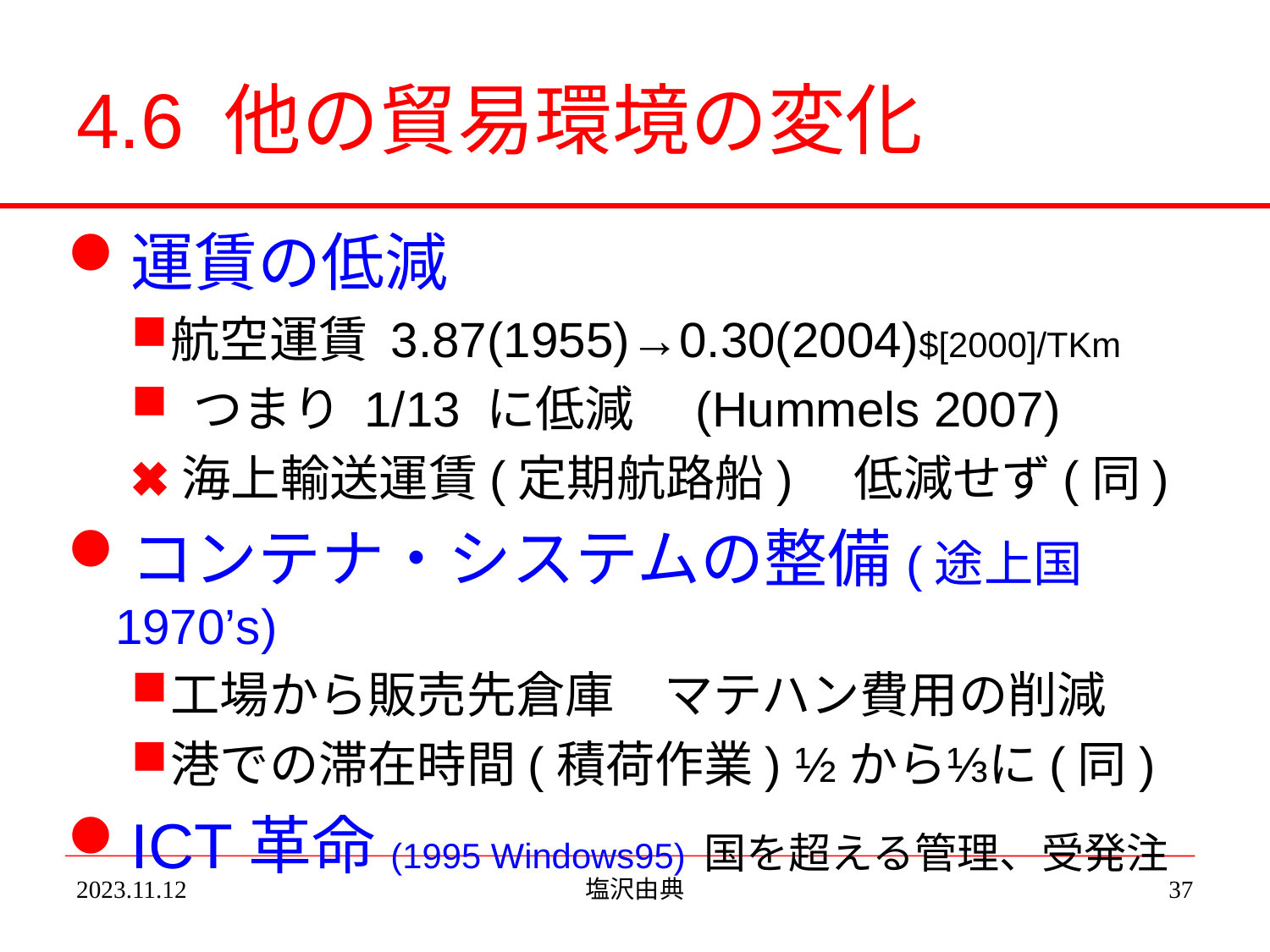

# 4.6 他の貿易環境の変化
運賃の低減
航空運賃 3.87(1955)→0.30(2004)$[2000]/TKm
 つまり 1/13 に低減　(Hummels 2007)
✖海上輸送運賃(定期航路船)　低減せず(同)
コンテナ・システムの整備(途上国1970’s)
工場から販売先倉庫　マテハン費用の削減
港での滞在時間(積荷作業) ½から⅓に(同)
ICT革命(1995 Windows95) 国を超える管理、受発注

2023.11.12
塩沢由典
37